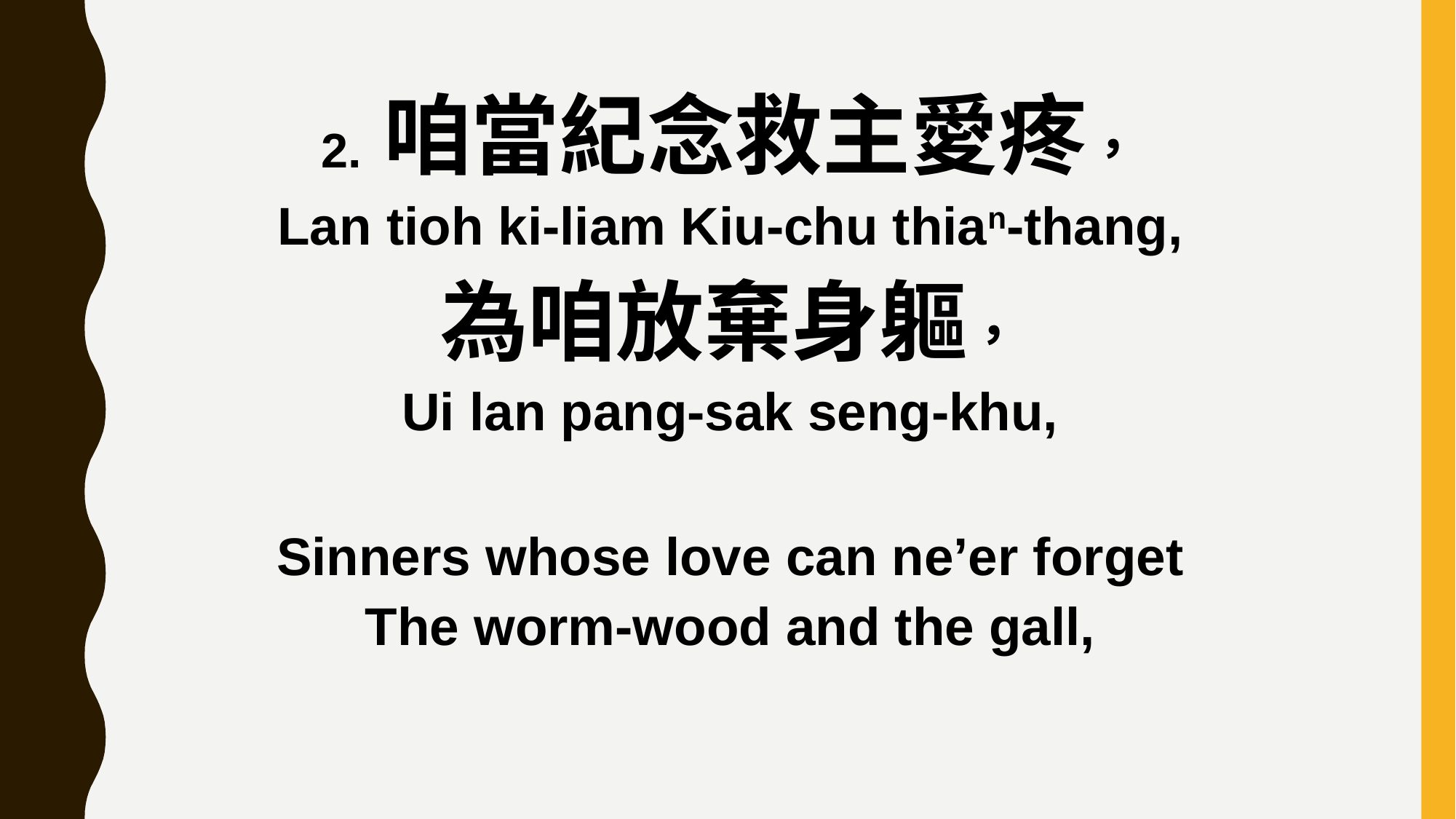

2. 咱當紀念救主愛疼，
Lan tioh ki-liam Kiu-chu thian-thang,
為咱放棄身軀，
Ui lan pang-sak seng-khu,
Sinners whose love can ne’er forget
The worm-wood and the gall,